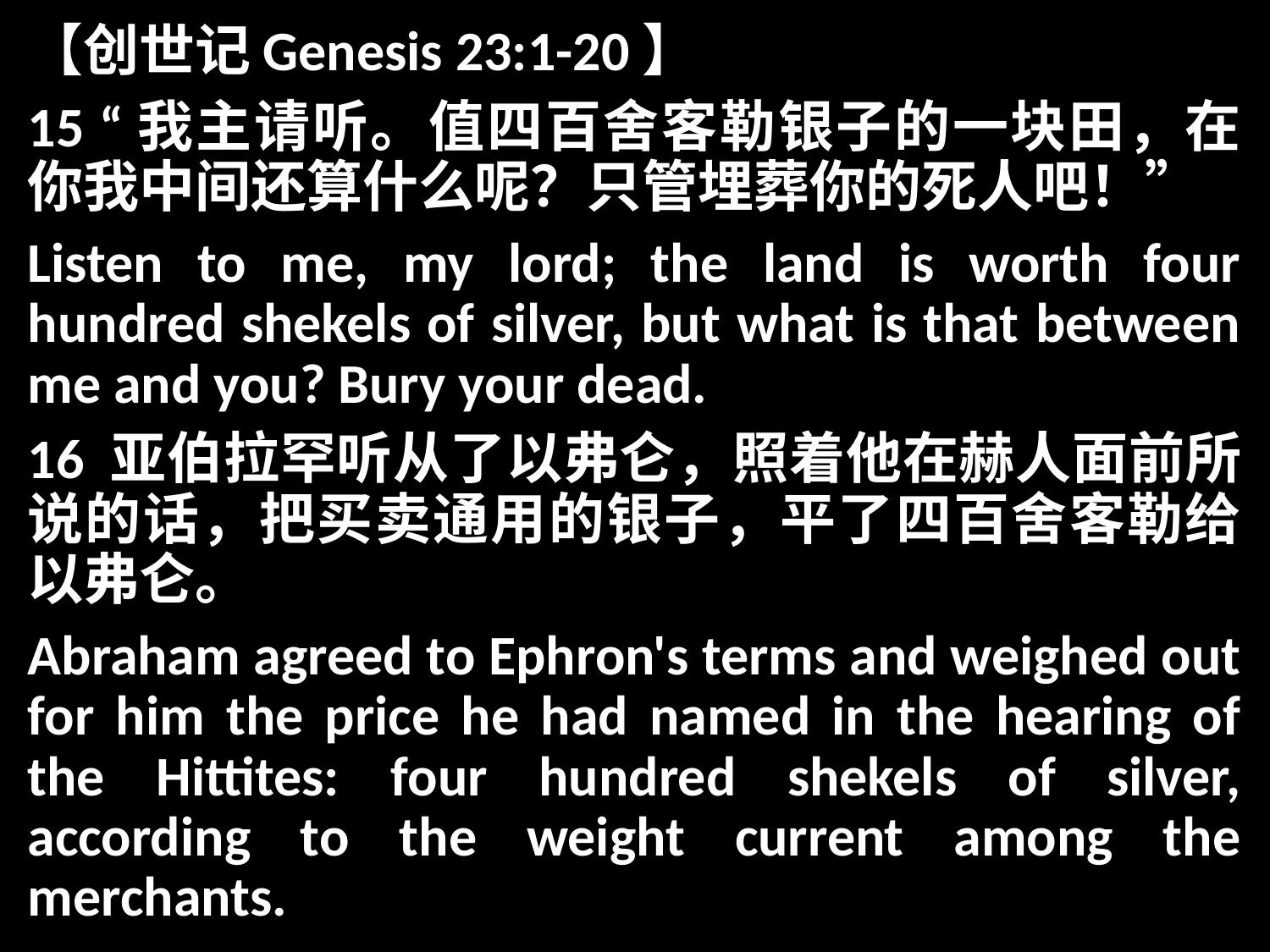

【创世记Genesis 23:1-20】
15 “我主请听。值四百舍客勒银子的一块田，在你我中间还算什么呢？只管埋葬你的死人吧！”
Listen to me, my lord; the land is worth four hundred shekels of silver, but what is that between me and you? Bury your dead.
16 亚伯拉罕听从了以弗仑，照着他在赫人面前所说的话，把买卖通用的银子，平了四百舍客勒给以弗仑。
Abraham agreed to Ephron's terms and weighed out for him the price he had named in the hearing of the Hittites: four hundred shekels of silver, according to the weight current among the merchants.